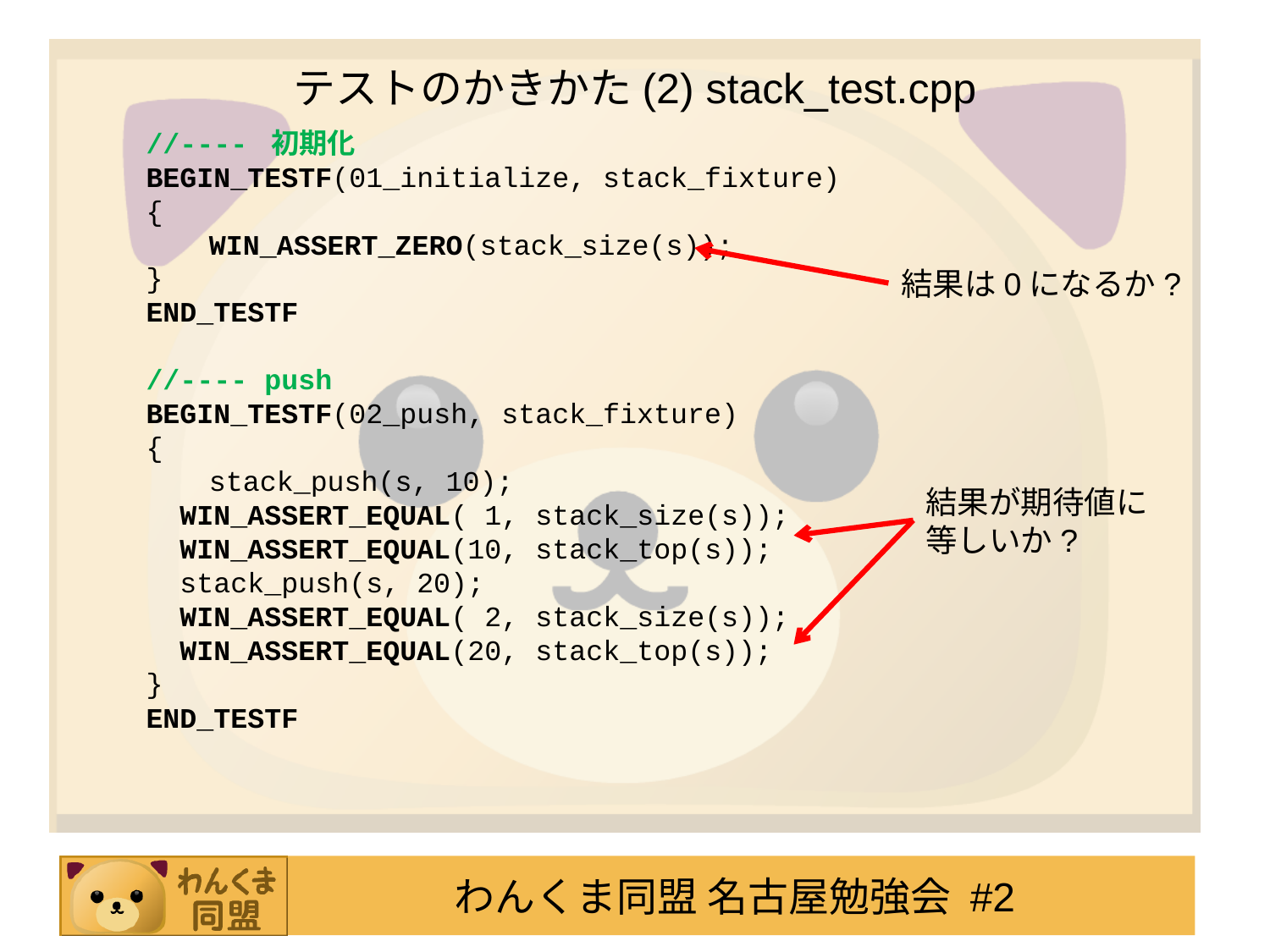

# テストのかきかた(2) stack_test.cpp
//---- 初期化
BEGIN_TESTF(01_initialize, stack_fixture)
{
　　WIN_ASSERT_ZERO(stack_size(s));
}
END_TESTF

//---- push
BEGIN_TESTF(02_push, stack_fixture)
{
　　stack_push(s, 10);
  WIN_ASSERT_EQUAL( 1, stack_size(s));
  WIN_ASSERT_EQUAL(10, stack_top(s));
  stack_push(s, 20);
  WIN_ASSERT_EQUAL( 2, stack_size(s));
  WIN_ASSERT_EQUAL(20, stack_top(s));
}
END_TESTF
結果は0になるか?
結果が期待値に
等しいか?